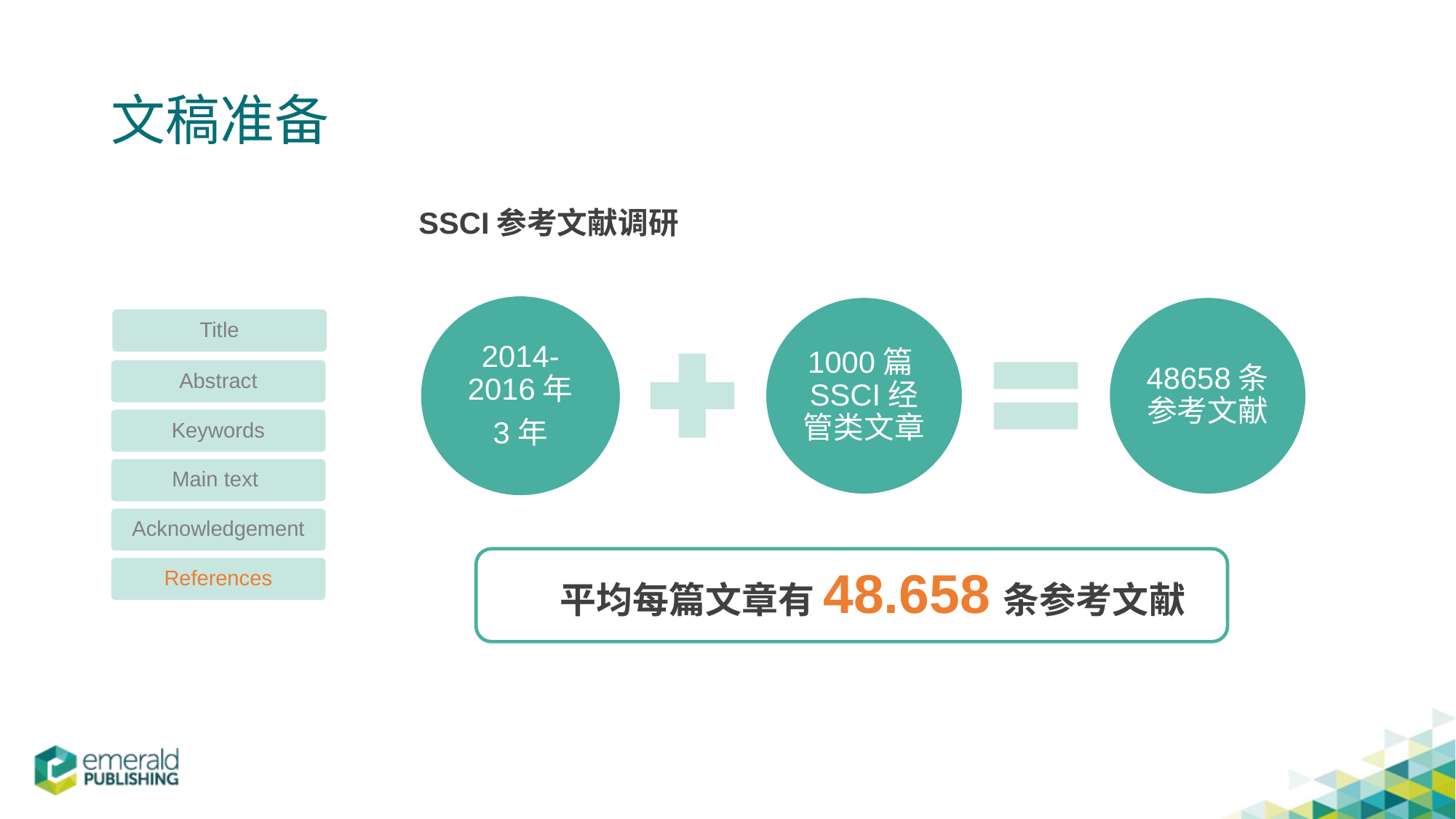

# 文稿准备
SSCI参考文献调研
2014-2016年
3年

1000篇SSCI经管类文章

48658条参考文献

Title

Abstract

Keywords

Main text

Acknowledgement
    平均每篇文章有48.658条参考文献

References